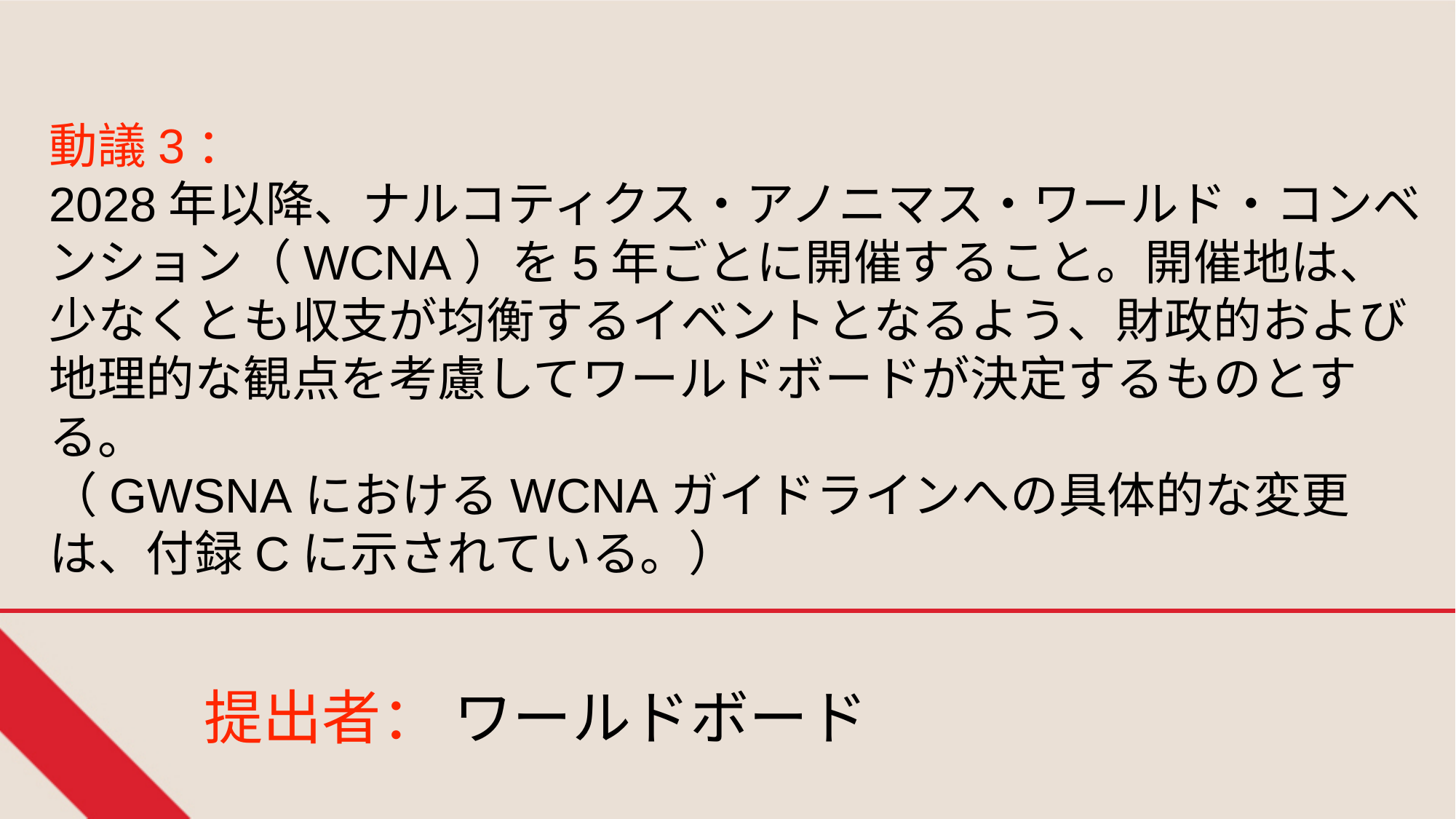

動議3：
2028年以降、ナルコティクス・アノニマス・ワールド・コンベンション（WCNA）を5年ごとに開催すること。開催地は、少なくとも収支が均衡するイベントとなるよう、財政的および地理的な観点を考慮してワールドボードが決定するものとする。
（GWSNAにおけるWCNAガイドラインへの具体的な変更は、付録Cに示されている。）

提出者： ワールドボード